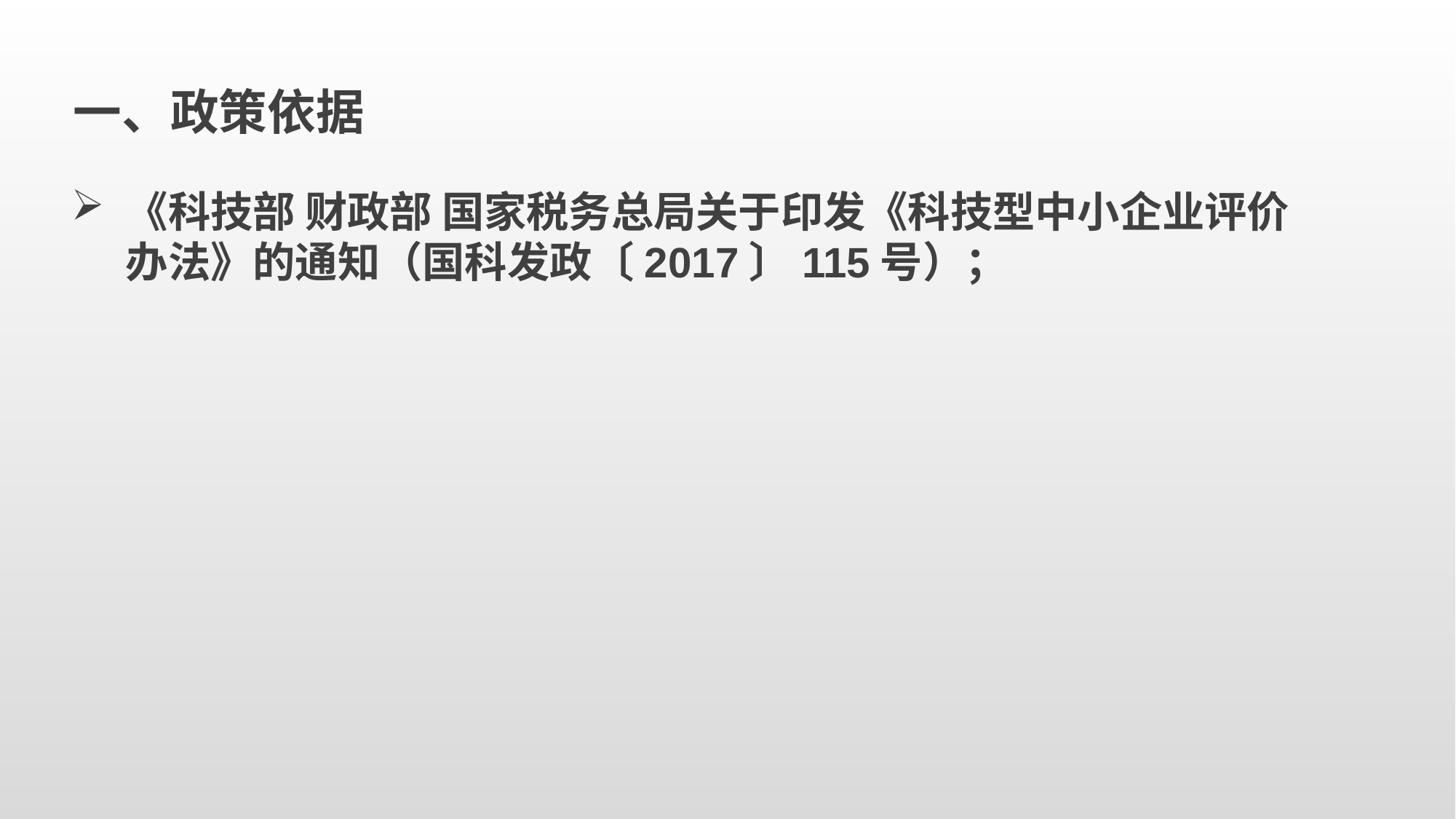

一、政策依据

《科技部 财政部 国家税务总局关于印发《科技型中小企业评价办法》的通知（国科发政〔2017〕115号）；